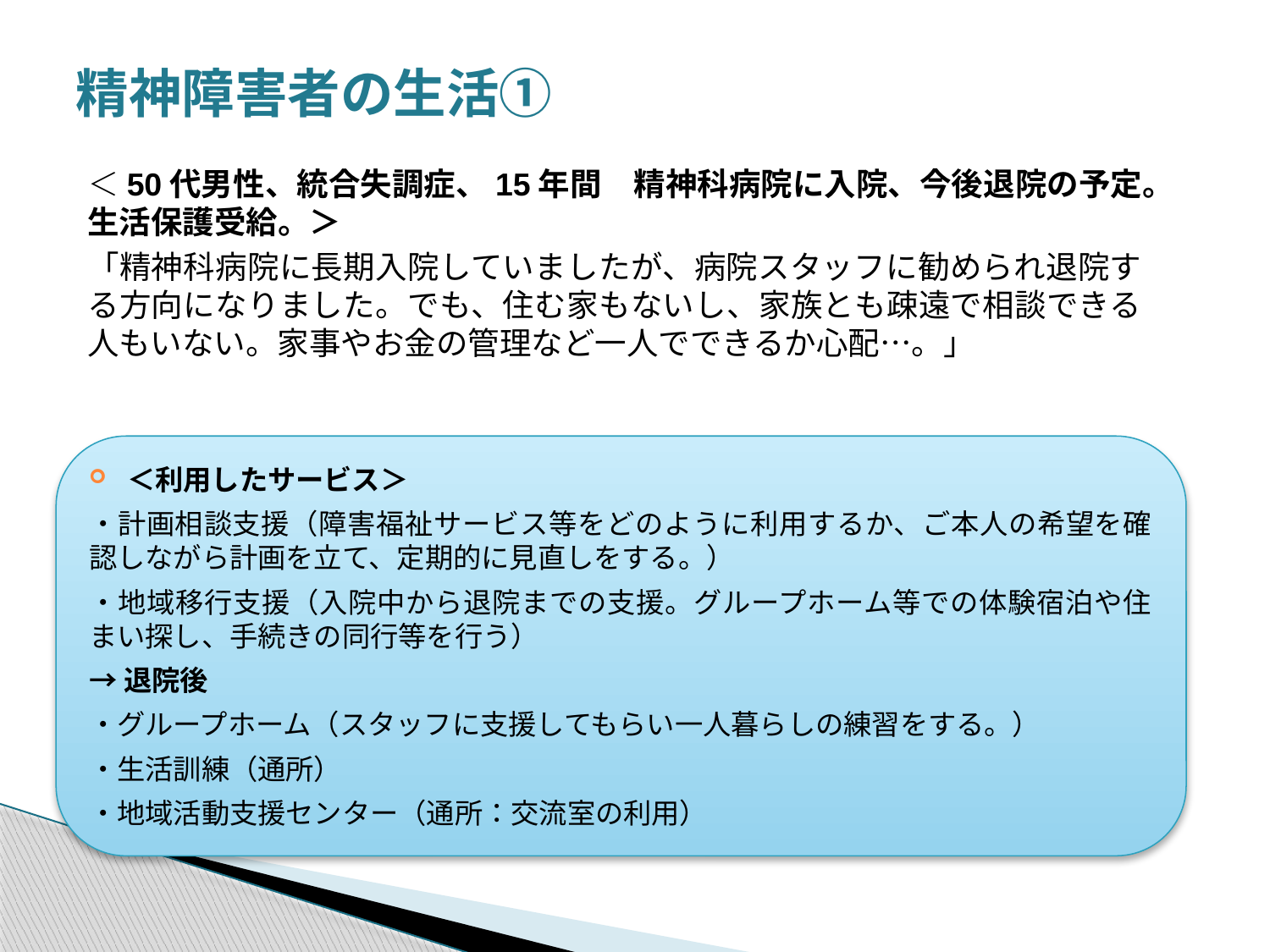

# 精神障害者の生活①
＜50代男性、統合失調症、15年間　精神科病院に入院、今後退院の予定。生活保護受給。＞
「精神科病院に長期入院していましたが、病院スタッフに勧められ退院する方向になりました。でも、住む家もないし、家族とも疎遠で相談できる人もいない。家事やお金の管理など一人でできるか心配…。」

＜利用したサービス＞
・計画相談支援（障害福祉サービス等をどのように利用するか、ご本人の希望を確認しながら計画を立て、定期的に見直しをする。）
・地域移行支援（入院中から退院までの支援。グループホーム等での体験宿泊や住まい探し、手続きの同行等を行う）
→退院後
・グループホーム（スタッフに支援してもらい一人暮らしの練習をする。）
・生活訓練（通所）
・地域活動支援センター（通所：交流室の利用）